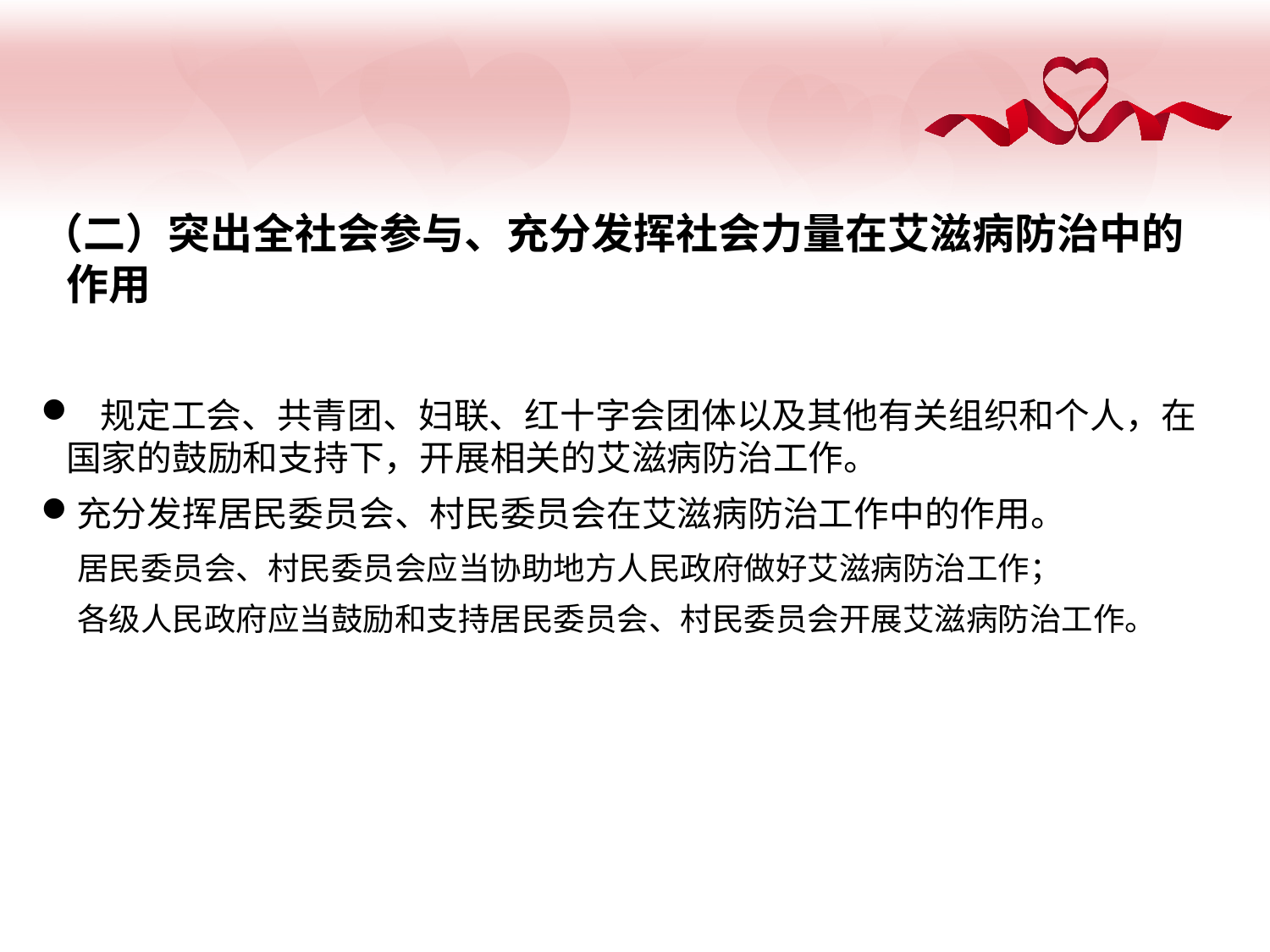

#
（二）突出全社会参与、充分发挥社会力量在艾滋病防治中的作用

  规定工会、共青团、妇联、红十字会团体以及其他有关组织和个人，在国家的鼓励和支持下，开展相关的艾滋病防治工作。
充分发挥居民委员会、村民委员会在艾滋病防治工作中的作用。
    居民委员会、村民委员会应当协助地方人民政府做好艾滋病防治工作；
    各级人民政府应当鼓励和支持居民委员会、村民委员会开展艾滋病防治工作。